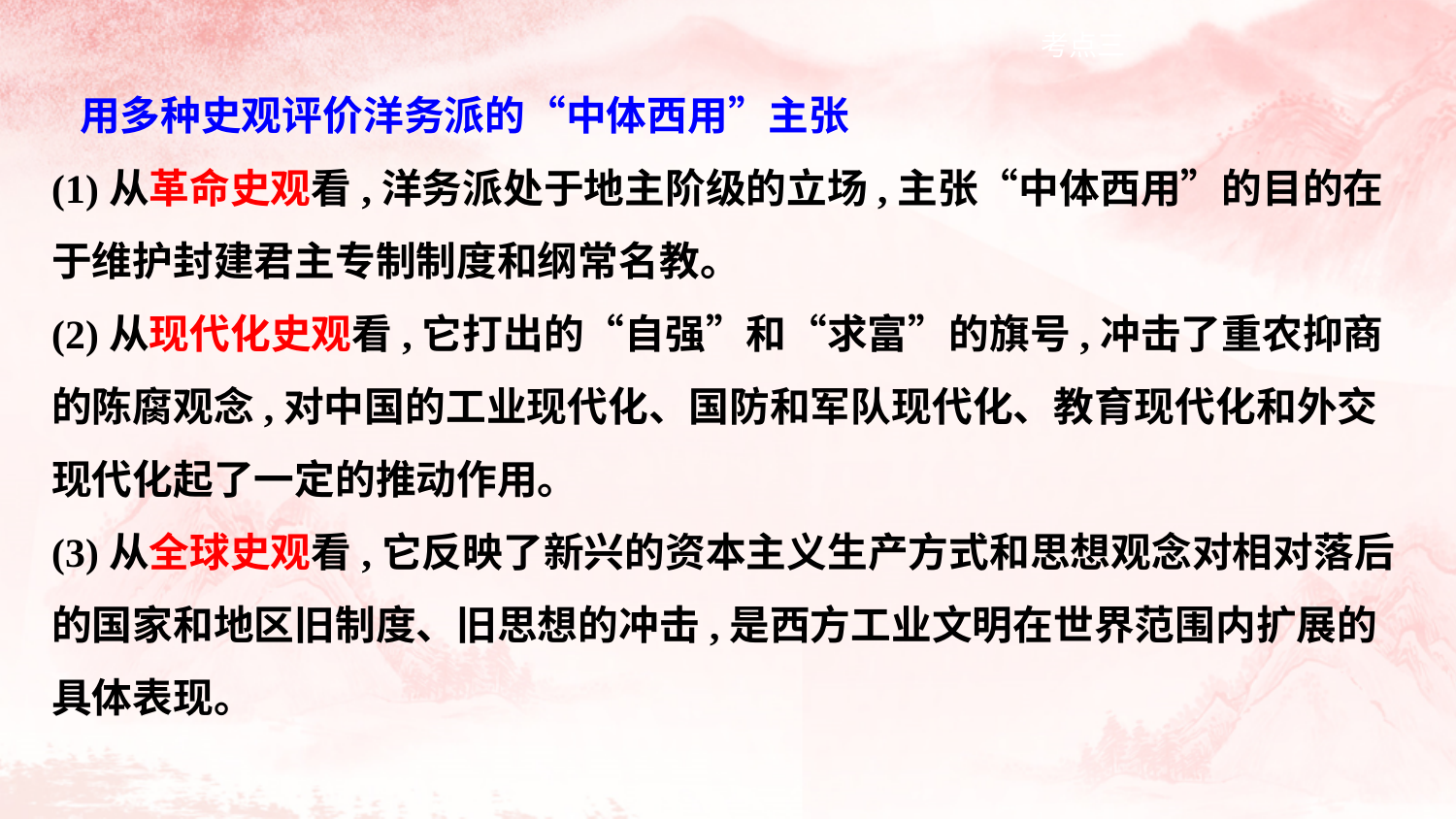

用多种史观评价洋务派的“中体西用”主张
(1)从革命史观看,洋务派处于地主阶级的立场,主张“中体西用”的目的在
于维护封建君主专制制度和纲常名教。
(2)从现代化史观看,它打出的“自强”和“求富”的旗号,冲击了重农抑商
的陈腐观念,对中国的工业现代化、国防和军队现代化、教育现代化和外交
现代化起了一定的推动作用。
(3)从全球史观看,它反映了新兴的资本主义生产方式和思想观念对相对落后
的国家和地区旧制度、旧思想的冲击,是西方工业文明在世界范围内扩展的
具体表现。